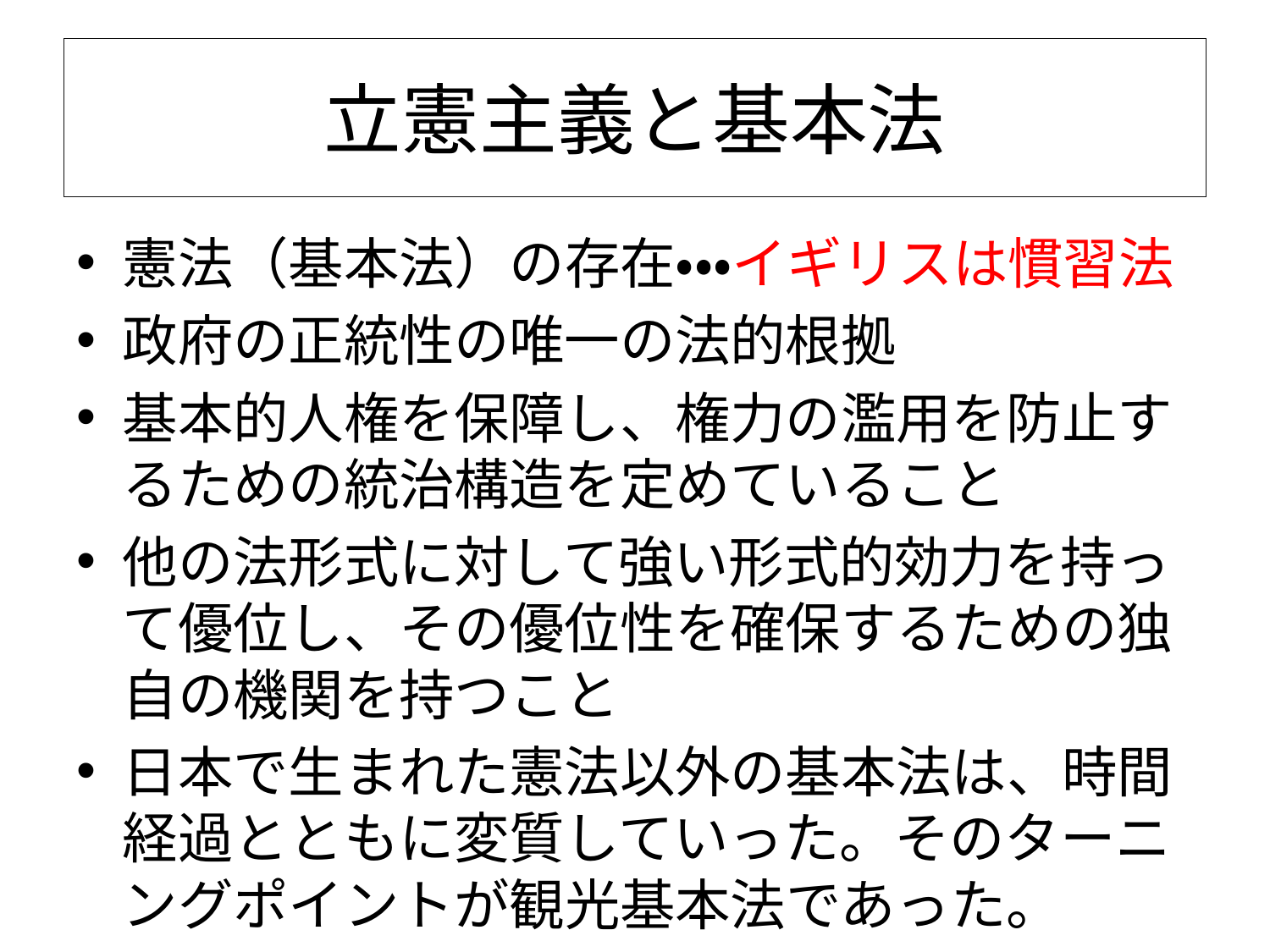

# 立憲主義と基本法
憲法（基本法）の存在・・・イギリスは慣習法
政府の正統性の唯一の法的根拠
基本的人権を保障し、権力の濫用を防止するための統治構造を定めていること
他の法形式に対して強い形式的効力を持って優位し、その優位性を確保するための独自の機関を持つこと
日本で生まれた憲法以外の基本法は、時間経過とともに変質していった。そのターニングポイントが観光基本法であった。